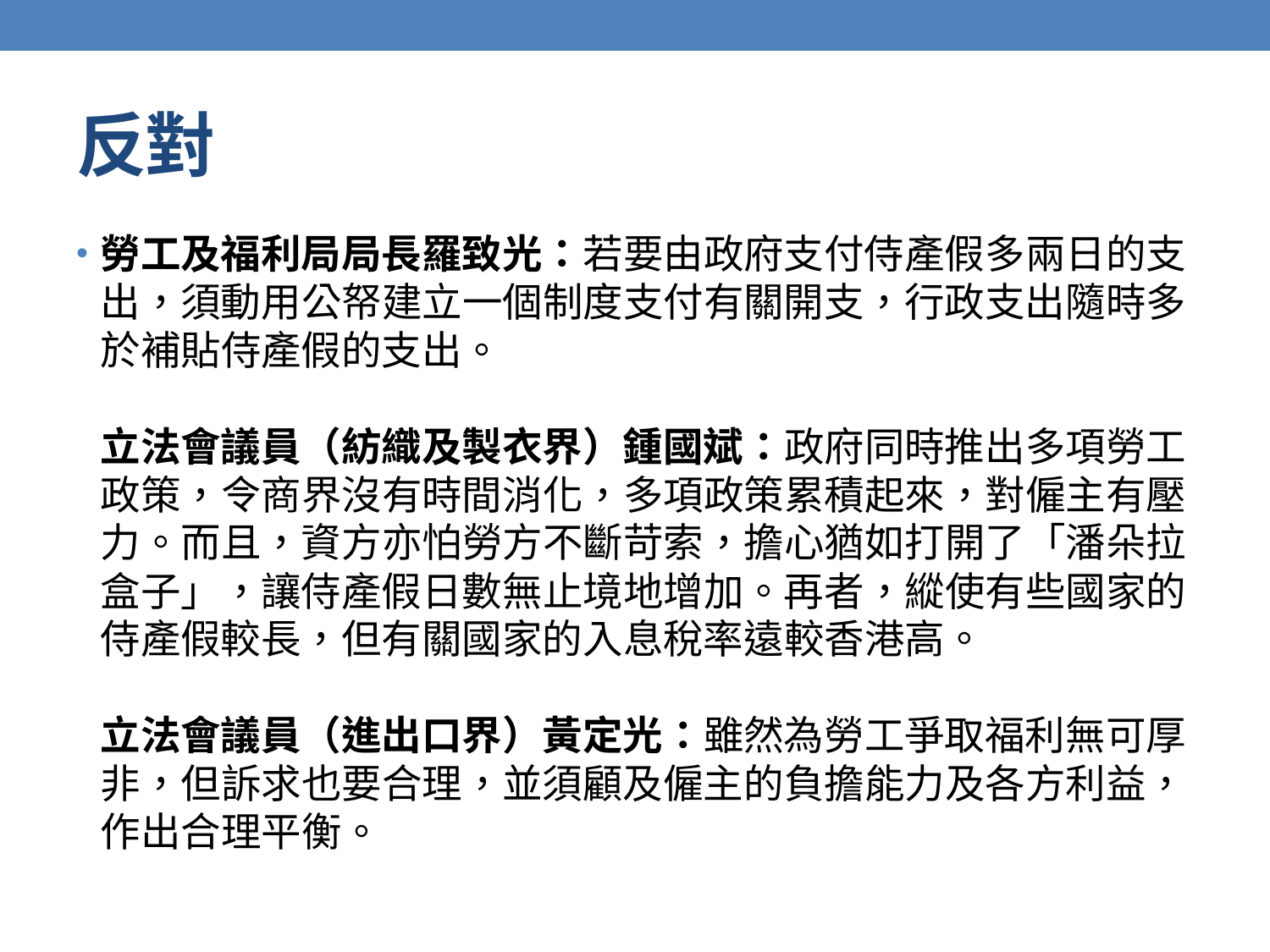

# 反對
勞工及福利局局長羅致光：若要由政府支付侍產假多兩日的支出，須動用公帑建立一個制度支付有關開支，行政支出隨時多於補貼侍產假的支出。
立法會議員（紡織及製衣界）鍾國斌：政府同時推出多項勞工政策，令商界沒有時間消化，多項政策累積起來，對僱主有壓力。而且，資方亦怕勞方不斷苛索，擔心猶如打開了「潘朵拉盒子」，讓侍產假日數無止境地增加。再者，縱使有些國家的侍產假較長，但有關國家的入息稅率遠較香港高。
立法會議員（進出口界）黃定光：雖然為勞工爭取福利無可厚非，但訴求也要合理，並須顧及僱主的負擔能力及各方利益，作出合理平衡。